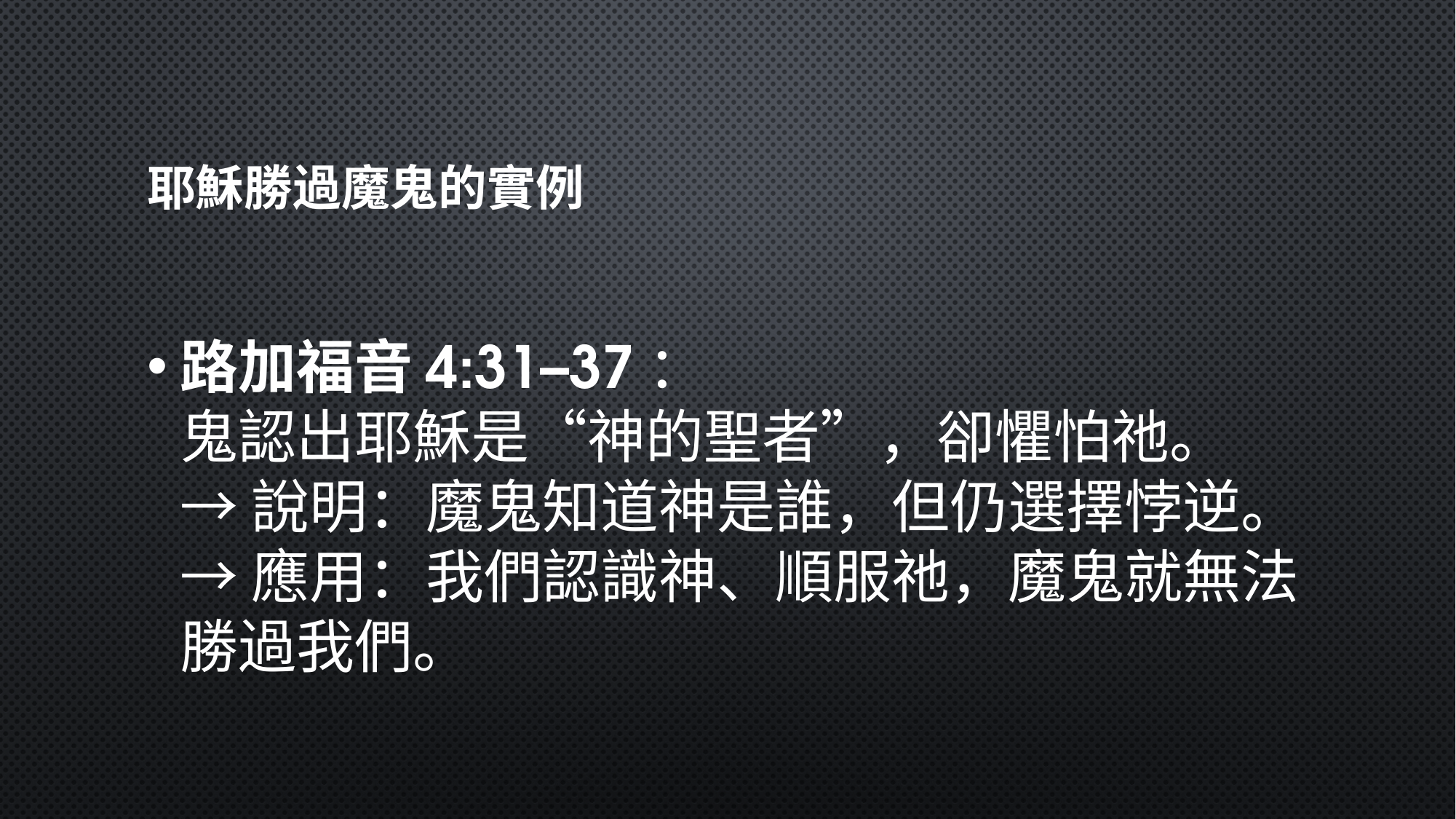

# 耶穌勝過魔鬼的實例
路加福音4:31–37：
鬼認出耶穌是“神的聖者”，卻懼怕祂。
→ 說明：魔鬼知道神是誰，但仍選擇悖逆。
→ 應用：我們認識神、順服祂，魔鬼就無法勝過我們。